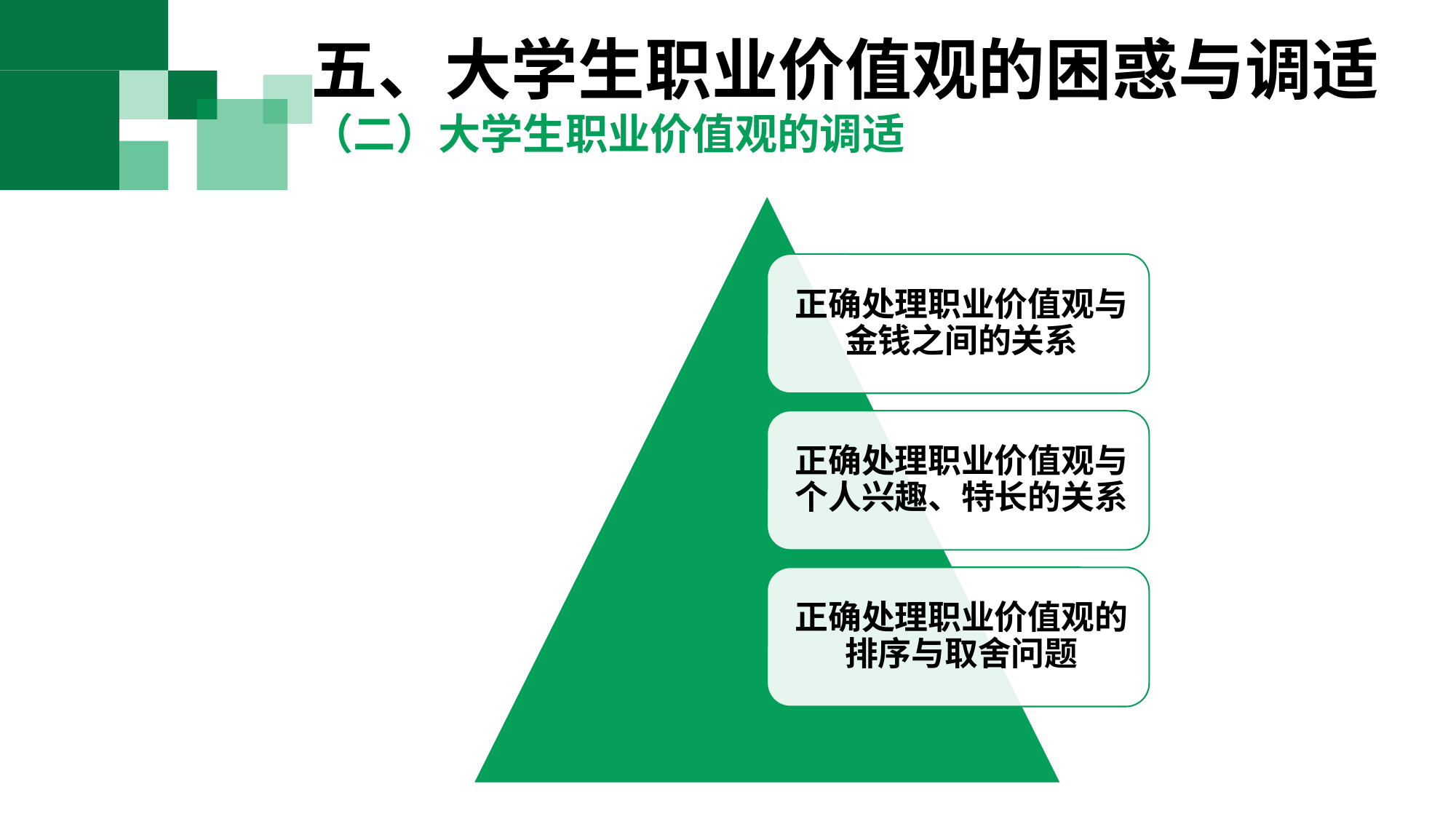

五、大学生职业价值观的困惑与调适

（二）大学生职业价值观的调适

正确处理职业价值观与金钱之间的关系
正确处理职业价值观与个人兴趣、特长的关系
正确处理职业价值观的排序与取舍问题